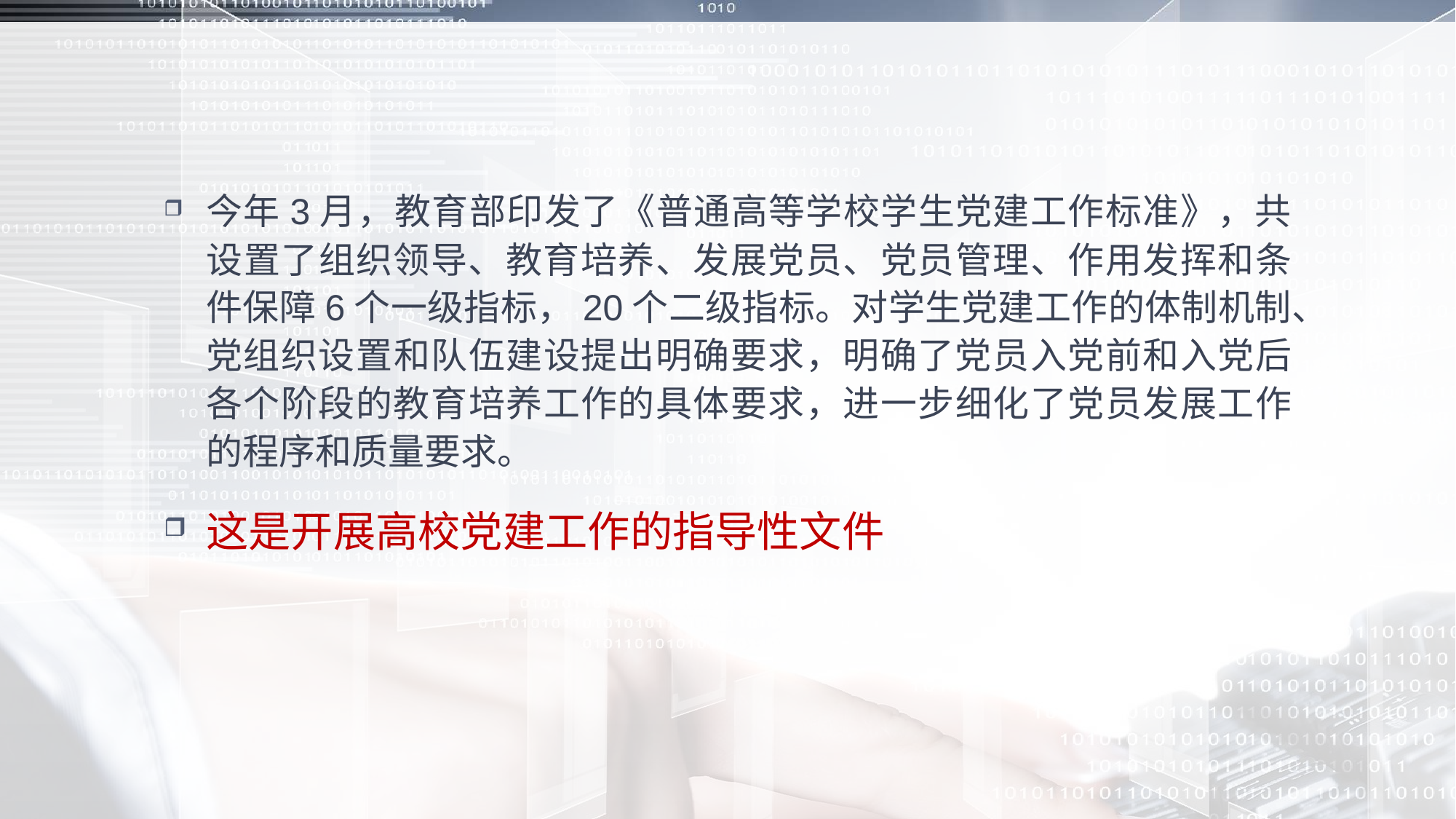

今年3月，教育部印发了《普通高等学校学生党建工作标准》，共设置了组织领导、教育培养、发展党员、党员管理、作用发挥和条件保障6个一级指标，20个二级指标。对学生党建工作的体制机制、党组织设置和队伍建设提出明确要求，明确了党员入党前和入党后各个阶段的教育培养工作的具体要求，进一步细化了党员发展工作的程序和质量要求。
这是开展高校党建工作的指导性文件